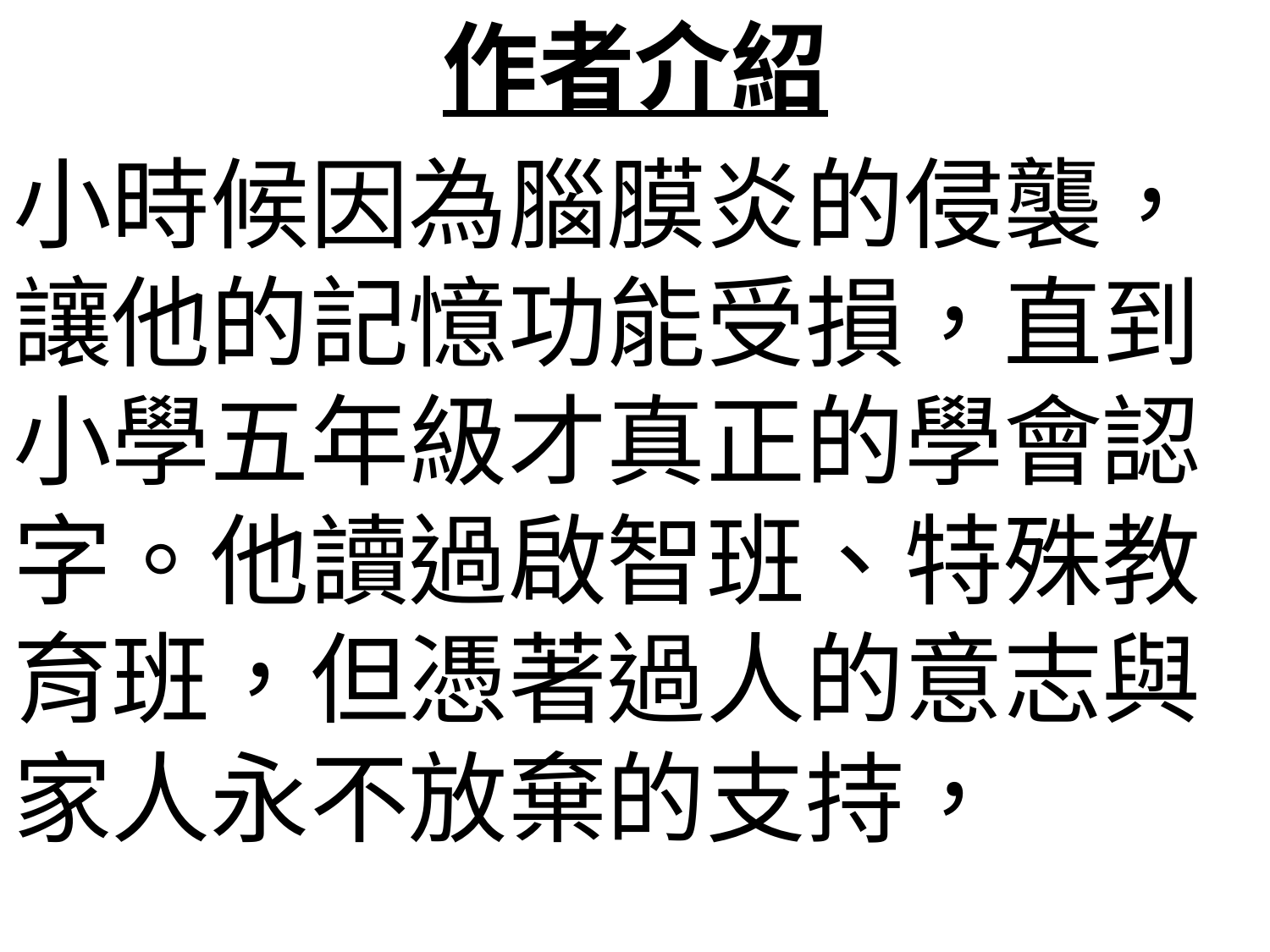

作者介紹
小時候因為腦膜炎的侵襲，讓他的記憶功能受損，直到小學五年級才真正的學會認字。他讀過啟智班、特殊教育班，但憑著過人的意志與家人永不放棄的支持，